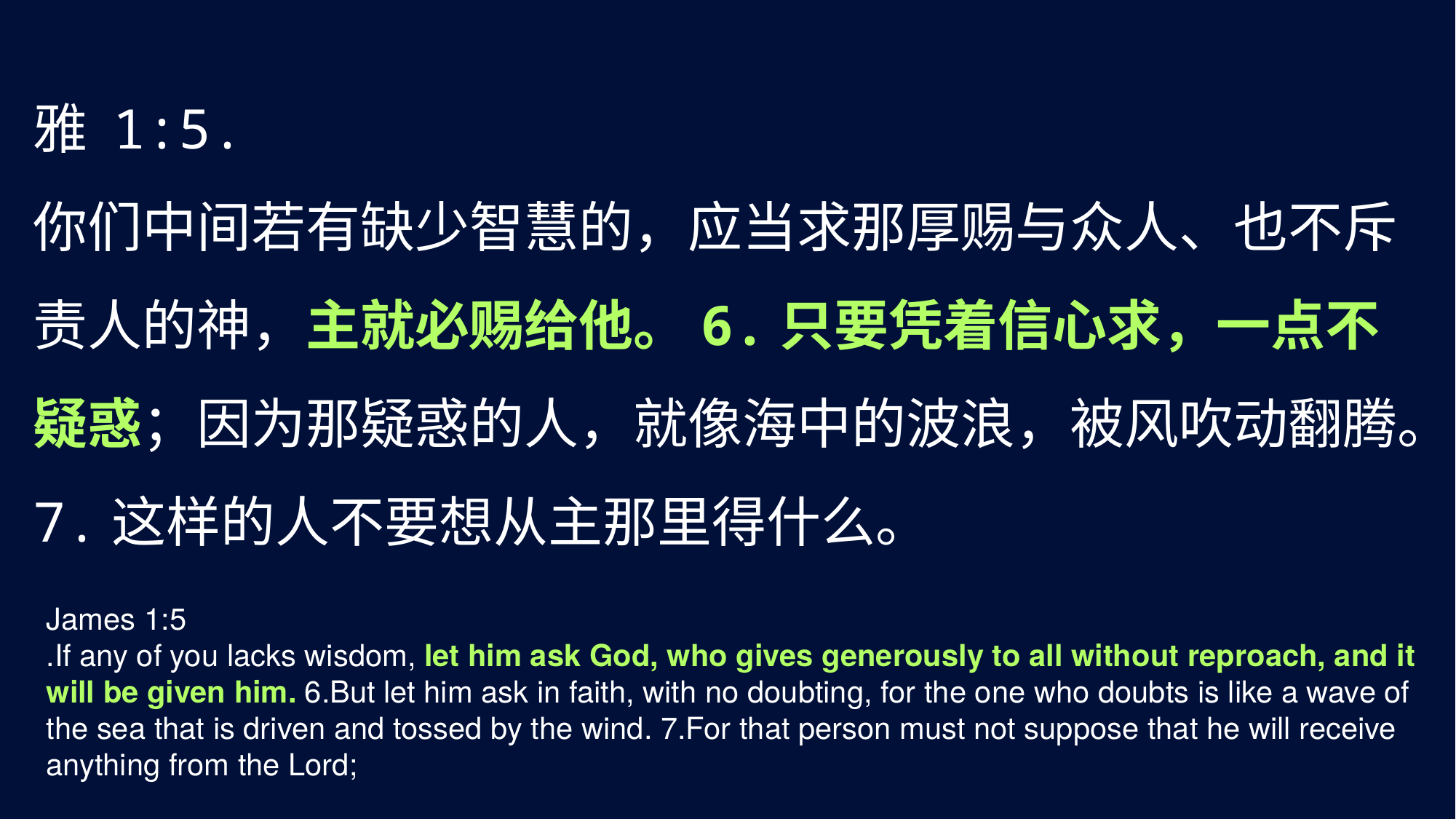

雅 1:5.
你们中间若有缺少智慧的，应当求那厚赐与众人、也不斥责人的神，主就必赐给他。6.只要凭着信心求，一点不疑惑；因为那疑惑的人，就像海中的波浪，被风吹动翻腾。7.这样的人不要想从主那里得什么。
James 1:5
.If any of you lacks wisdom, let him ask God, who gives generously to all without reproach, and it will be given him. 6.But let him ask in faith, with no doubting, for the one who doubts is like a wave of the sea that is driven and tossed by the wind. 7.For that person must not suppose that he will receive anything from the Lord;